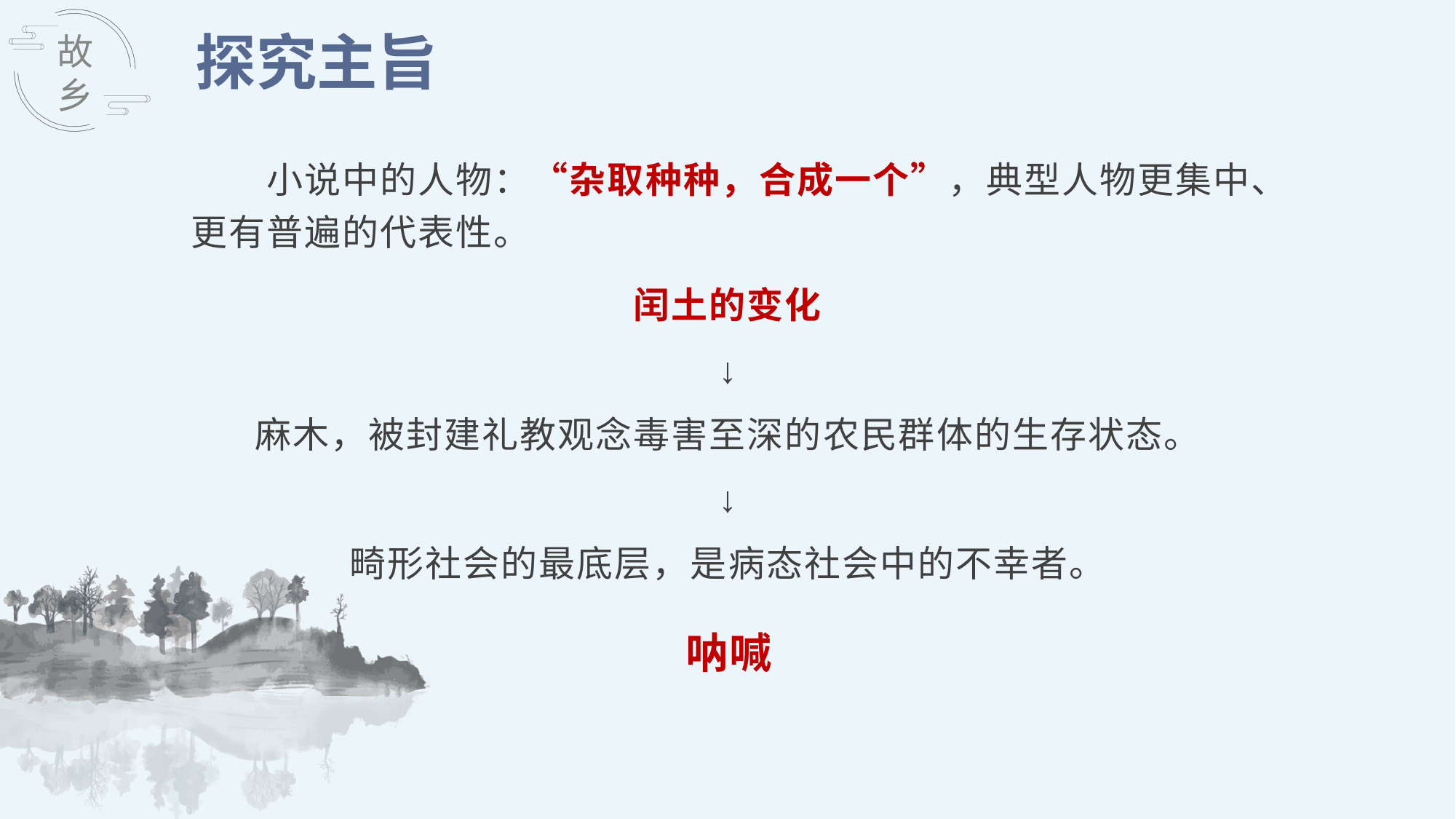

探究主旨
小说中的人物：“杂取种种，合成一个”，典型人物更集中、更有普遍的代表性。
闰土的变化
↓
麻木，被封建礼教观念毒害至深的农民群体的生存状态。
↓
畸形社会的最底层，是病态社会中的不幸者。
呐喊